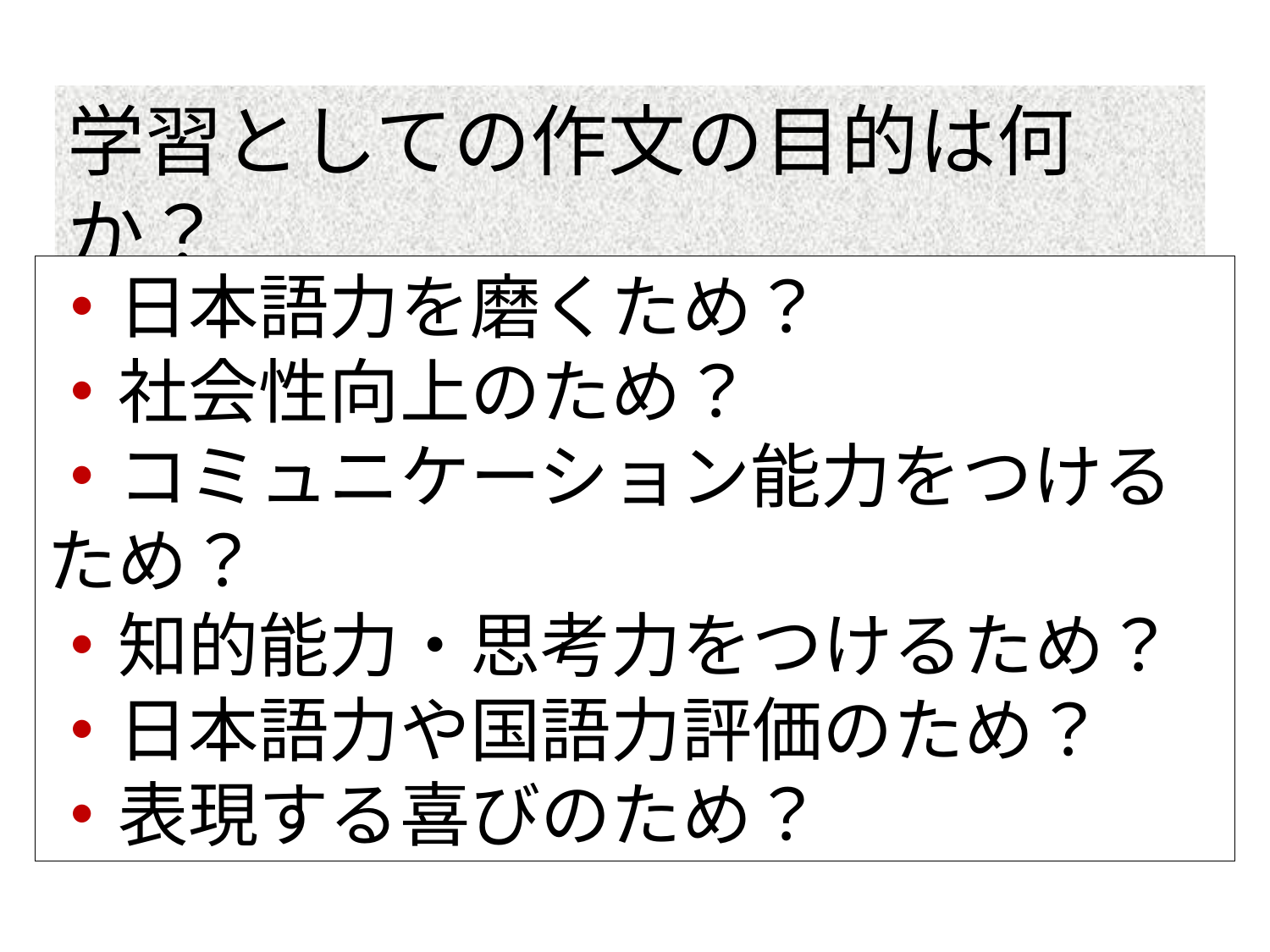

学習としての作文の目的は何か？
・日本語力を磨くため？
・社会性向上のため？
・コミュニケーション能力をつけるため？
・知的能力・思考力をつけるため？
・日本語力や国語力評価のため？
・表現する喜びのため？